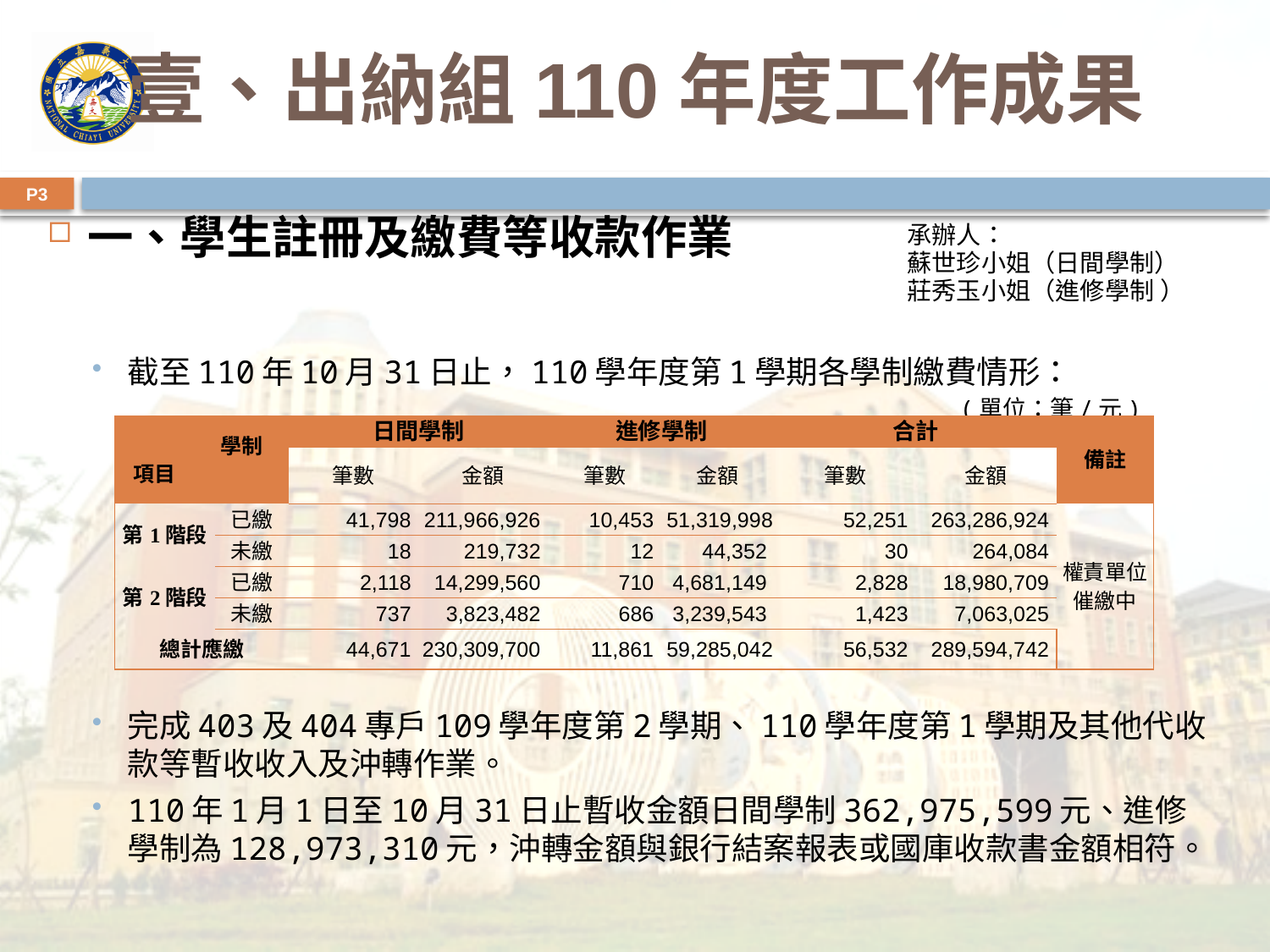

# 壹、出納組110年度工作成果
P3
一、學生註冊及繳費等收款作業

截至110年10月31日止，110學年度第1學期各學制繳費情形：
           (單位：筆/元)

完成403及404專戶109學年度第2學期、110學年度第1學期及其他代收款等暫收收入及沖轉作業。
110年1月1日至10月31日止暫收金額日間學制362,975,599元、進修學制為128,973,310元，沖轉金額與銀行結案報表或國庫收款書金額相符。

承辦人：
蘇世珍小姐（日間學制）
莊秀玉小姐（進修學制 ）
| 學制 項目 |  | 日間學制 |  | 進修學制 |  | 合計 |  | 備註 |
| --- | --- | --- | --- | --- | --- | --- | --- | --- |
|  |  | 筆數 | 金額 | 筆數 | 金額 | 筆數 | 金額 |  |
| 第1階段 | 已繳 | 41,798 | 211,966,926 | 10,453 | 51,319,998 | 52,251 | 263,286,924 | 權責單位催繳中 |
|  | 未繳 | 18 | 219,732 | 12 | 44,352 | 30 | 264,084 |  |
| 第2階段 | 已繳 | 2,118 | 14,299,560 | 710 | 4,681,149 | 2,828 | 18,980,709 |  |
|  | 未繳 | 737 | 3,823,482 | 686 | 3,239,543 | 1,423 | 7,063,025 |  |
| 總計應繳 |  | 44,671 | 230,309,700 | 11,861 | 59,285,042 | 56,532 | 289,594,742 |  |